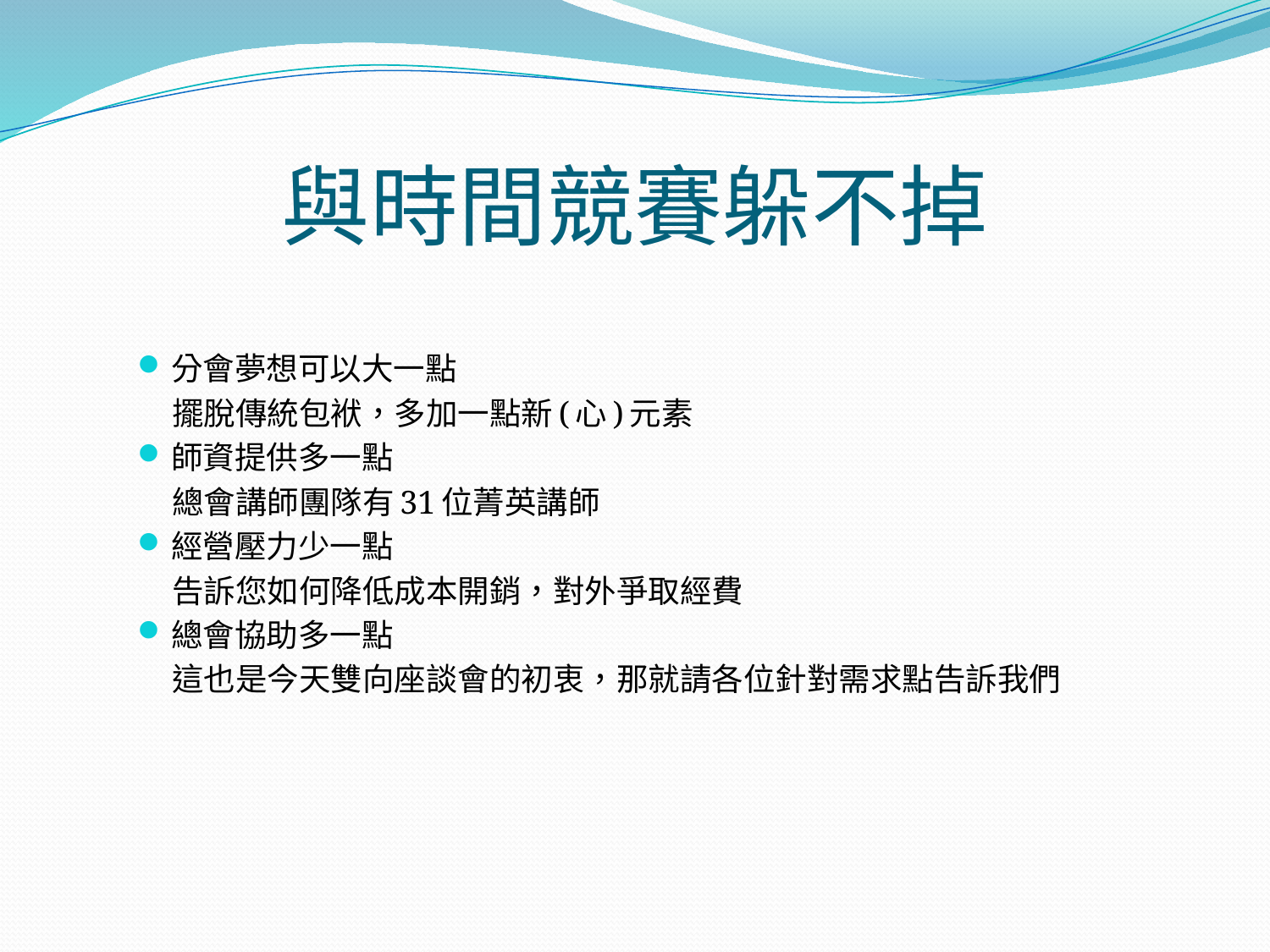

# 與時間競賽躲不掉
分會夢想可以大一點
    擺脫傳統包袱，多加一點新(心)元素
師資提供多一點
    總會講師團隊有31位菁英講師
經營壓力少一點
    告訴您如何降低成本開銷，對外爭取經費
總會協助多一點
    這也是今天雙向座談會的初衷，那就請各位針對需求點告訴我們